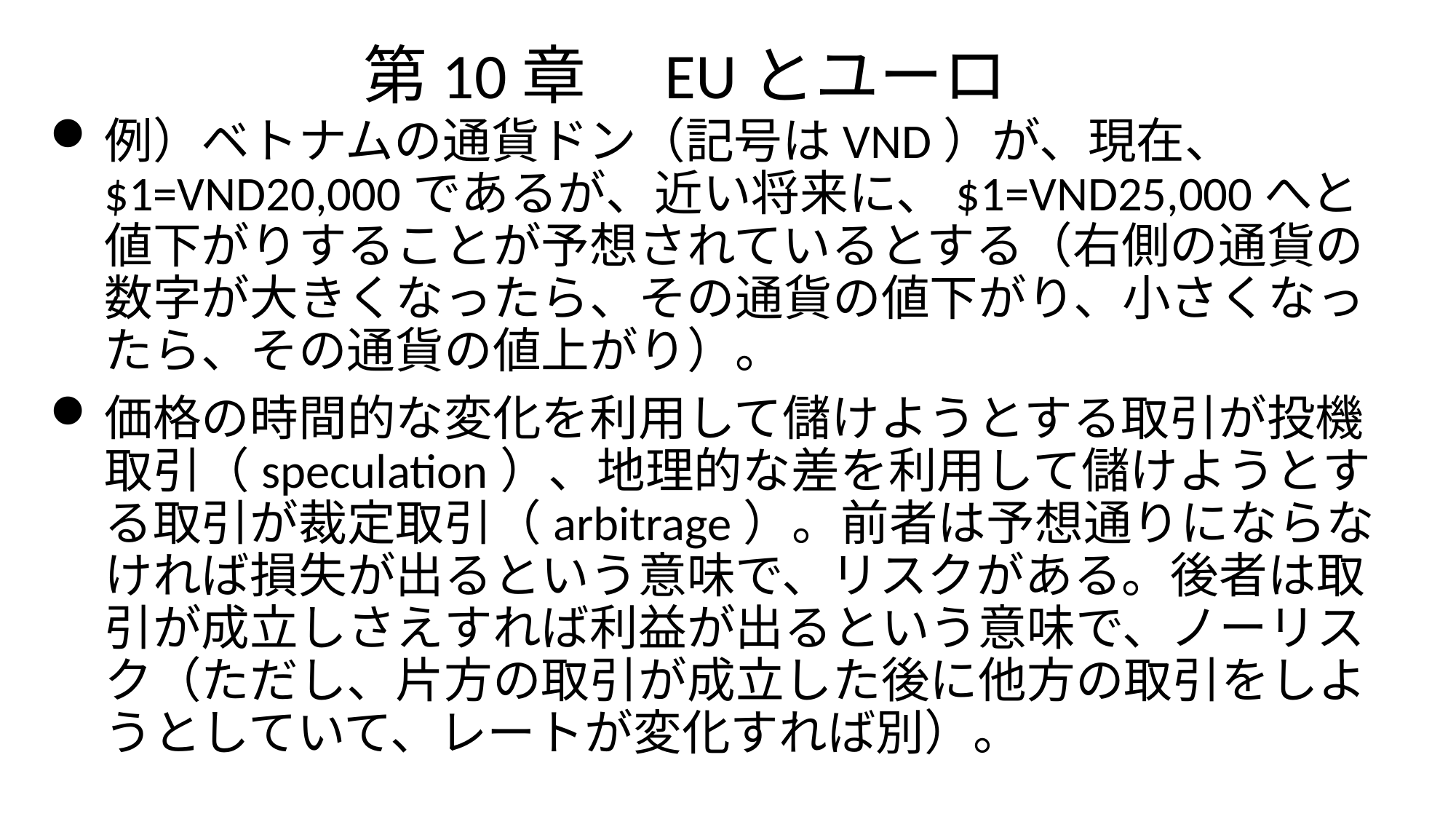

# 第10章　EUとユーロ
例）ベトナムの通貨ドン（記号はVND）が、現在、$1=VND20,000であるが、近い将来に、$1=VND25,000へと値下がりすることが予想されているとする（右側の通貨の数字が大きくなったら、その通貨の値下がり、小さくなったら、その通貨の値上がり）。
価格の時間的な変化を利用して儲けようとする取引が投機取引（speculation）、地理的な差を利用して儲けようとする取引が裁定取引（arbitrage）。前者は予想通りにならなければ損失が出るという意味で、リスクがある。後者は取引が成立しさえすれば利益が出るという意味で、ノーリスク（ただし、片方の取引が成立した後に他方の取引をしようとしていて、レートが変化すれば別）。